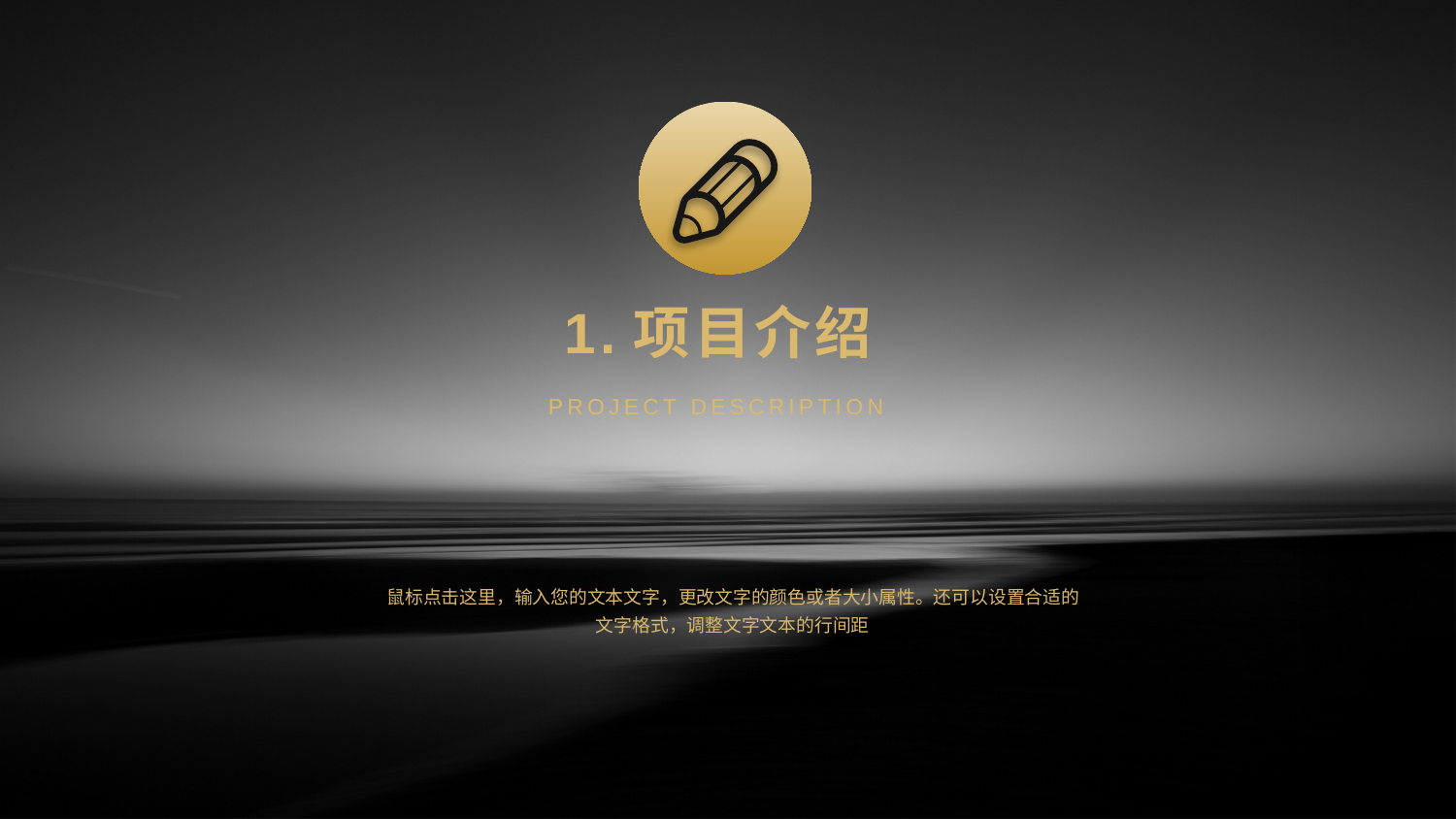

1.项目介绍
PROJECT DESCRIPTION
鼠标点击这里，输入您的文本文字，更改文字的颜色或者大小属性。还可以设置合适的文字格式，调整文字文本的行间距